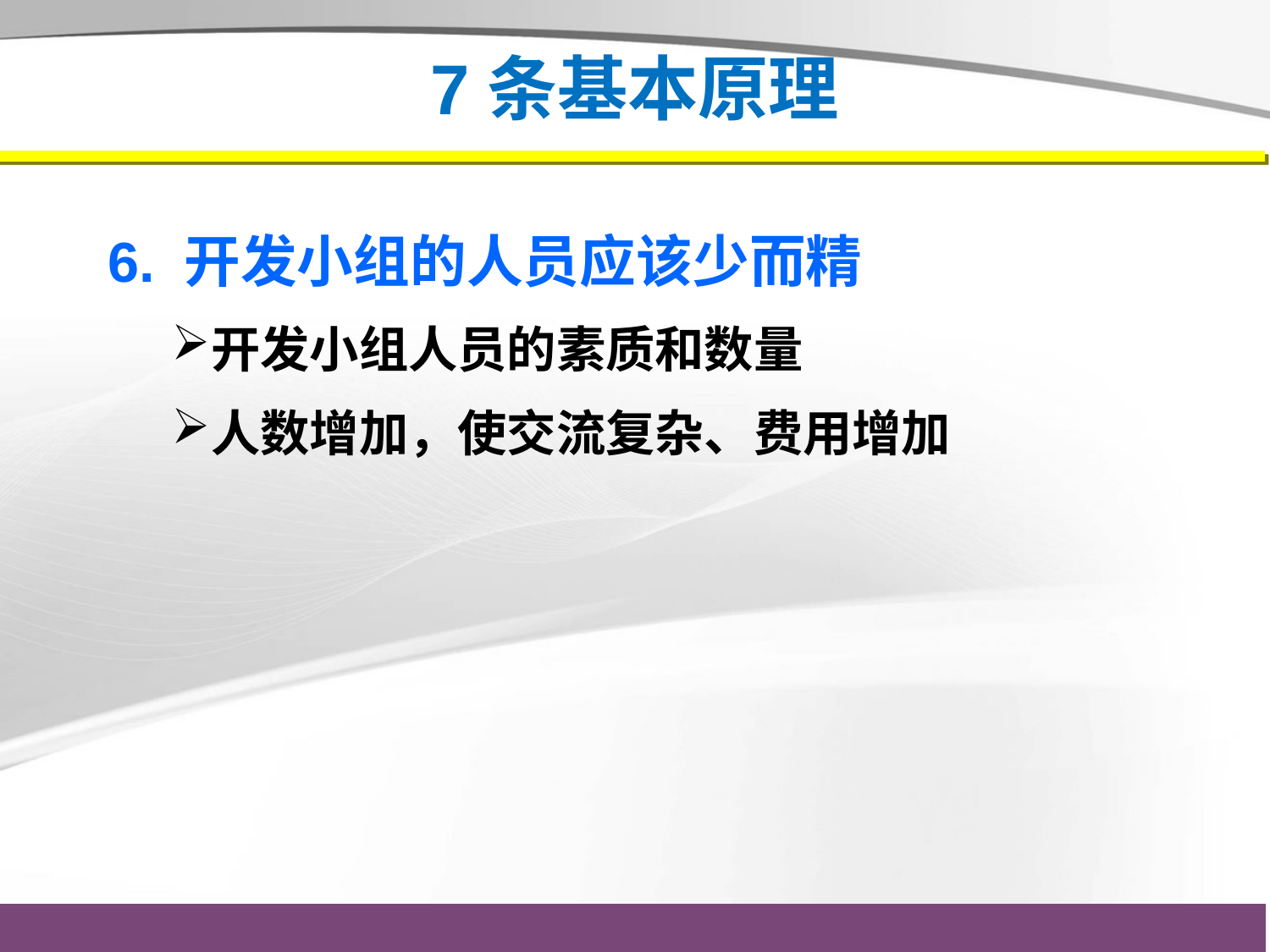

# 7条基本原理
6. 开发小组的人员应该少而精
开发小组人员的素质和数量
人数增加，使交流复杂、费用增加